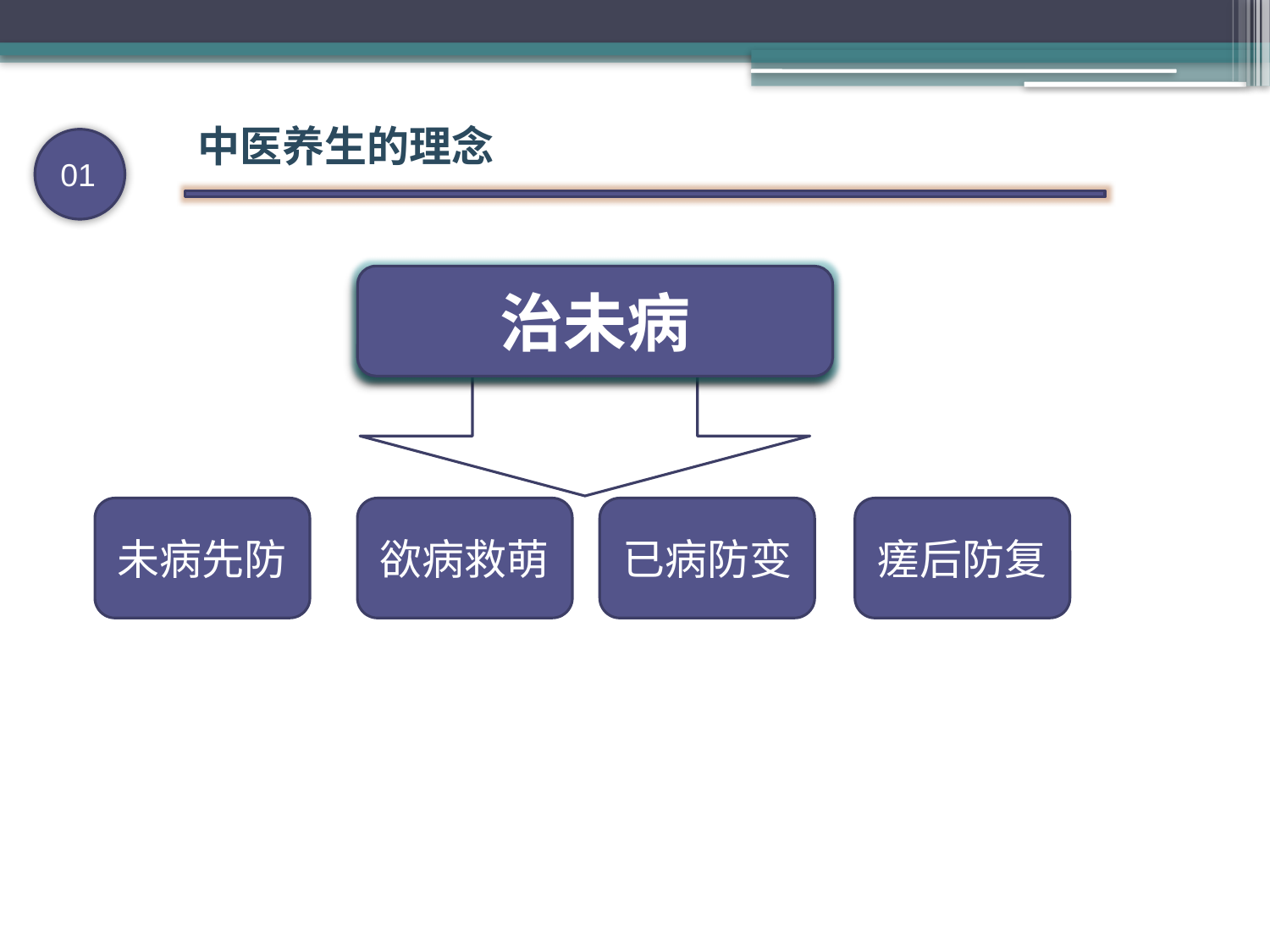

中医养生的理念
01

治未病

未病先防
欲病救萌
已病防变
瘥后防复